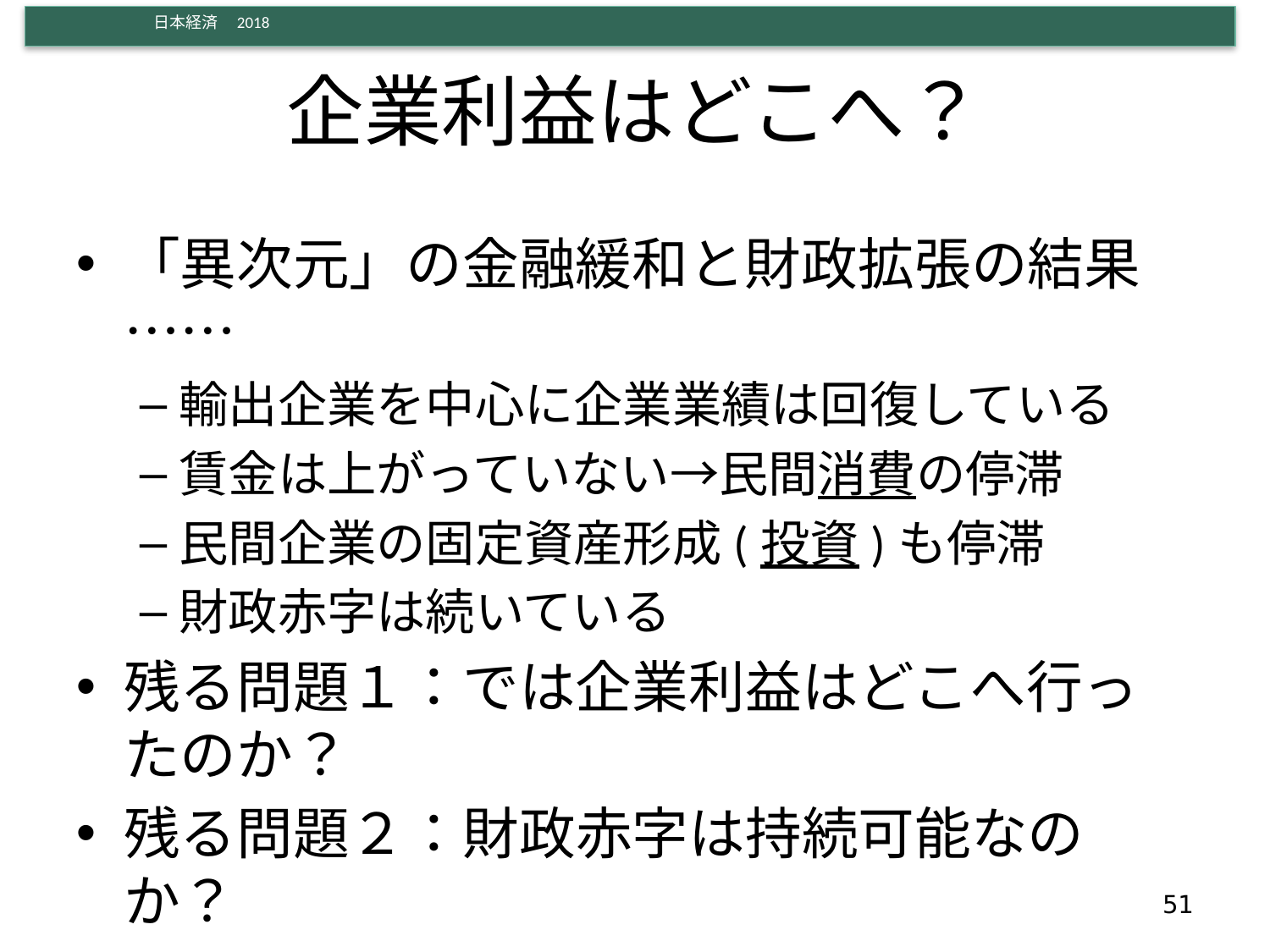

# 企業利益はどこへ？
「異次元」の金融緩和と財政拡張の結果……
輸出企業を中心に企業業績は回復している
賃金は上がっていない→民間消費の停滞
民間企業の固定資産形成(投資)も停滞
財政赤字は続いている
残る問題１：では企業利益はどこへ行ったのか？
残る問題２：財政赤字は持続可能なのか？
51